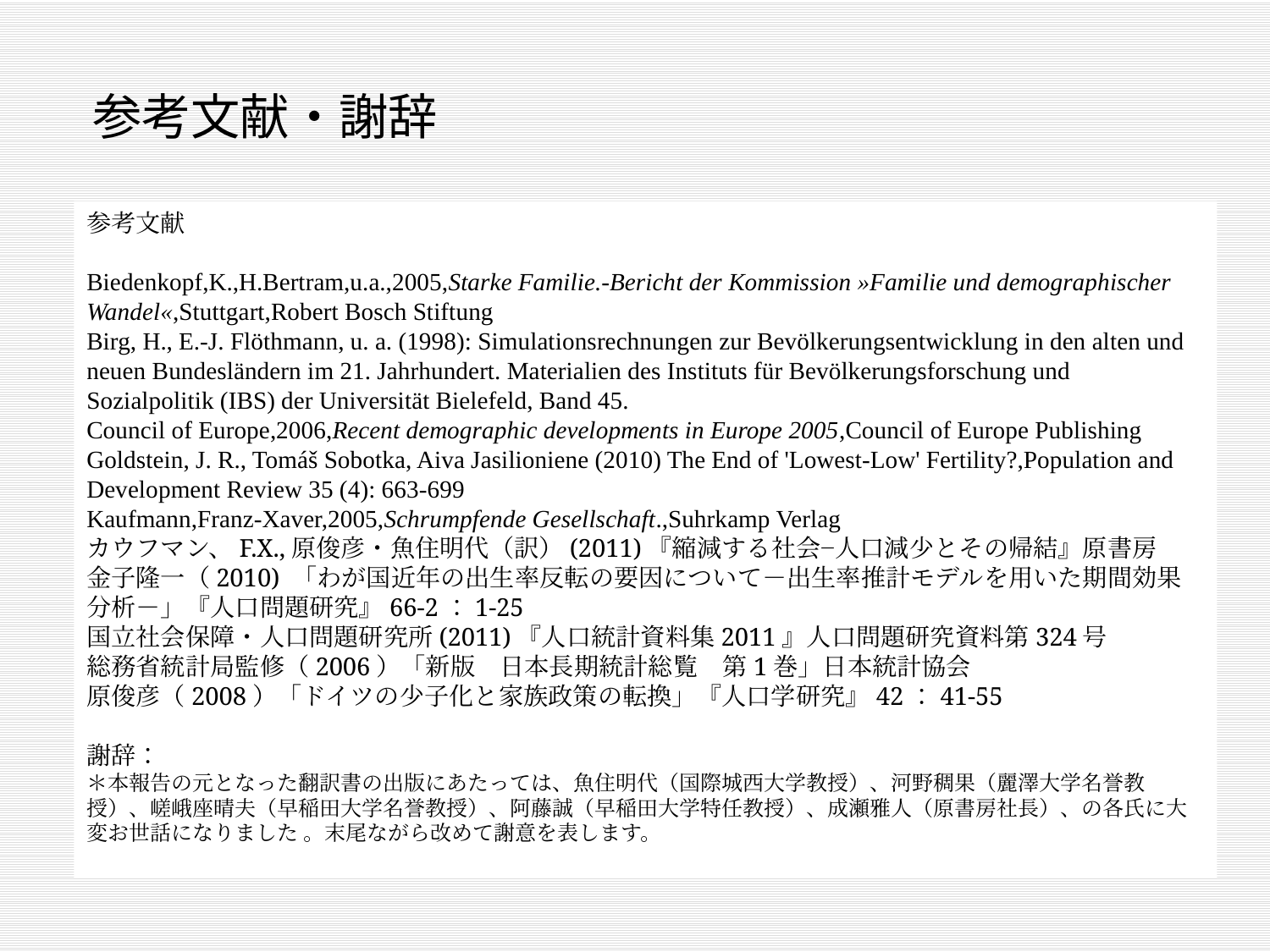

# 参考文献・謝辞
参考文献

Biedenkopf,K.,H.Bertram,u.a.,2005,Starke Familie.-Bericht der Kommission »Familie und demographischer Wandel«,Stuttgart,Robert Bosch Stiftung
Birg, H., E.-J. Flöthmann, u. a. (1998): Simulationsrechnungen zur Bevölkerungsentwicklung in den alten und neuen Bundesländern im 21. Jahrhundert. Materialien des Instituts für Bevölkerungsforschung und Sozialpolitik (IBS) der Universität Bielefeld, Band 45.
Council of Europe,2006,Recent demographic developments in Europe 2005,Council of Europe Publishing
Goldstein, J. R., Tomáš Sobotka, Aiva Jasilioniene (2010) The End of 'Lowest-Low' Fertility?,Population and Development Review 35 (4): 663-699
Kaufmann,Franz-Xaver,2005,Schrumpfende Gesellschaft.,Suhrkamp Verlag
カウフマン、F.X.,原俊彦・魚住明代（訳）(2011)『縮減する社会−人口減少とその帰結』原書房
金子隆一（2010) 「わが国近年の出生率反転の要因について－出生率推計モデルを用いた期間効果分析－」『人口問題研究』66-2：1-25
国立社会保障・人口問題研究所(2011)『人口統計資料集2011』人口問題研究資料第324号
総務省統計局監修（2006）「新版　日本長期統計総覧　第1巻」日本統計協会
原俊彦（2008）「ドイツの少子化と家族政策の転換」『人口学研究』42：41-55
謝辞：
＊本報告の元となった翻訳書の出版にあたっては、魚住明代（国際城西大学教授）、河野稠果（麗澤大学名誉教授）、嵯峨座晴夫（早稲田大学名誉教授）、阿藤誠（早稲田大学特任教授）、成瀬雅人（原書房社長）、の各氏に大変お世話になりました 。末尾ながら改めて謝意を表します。